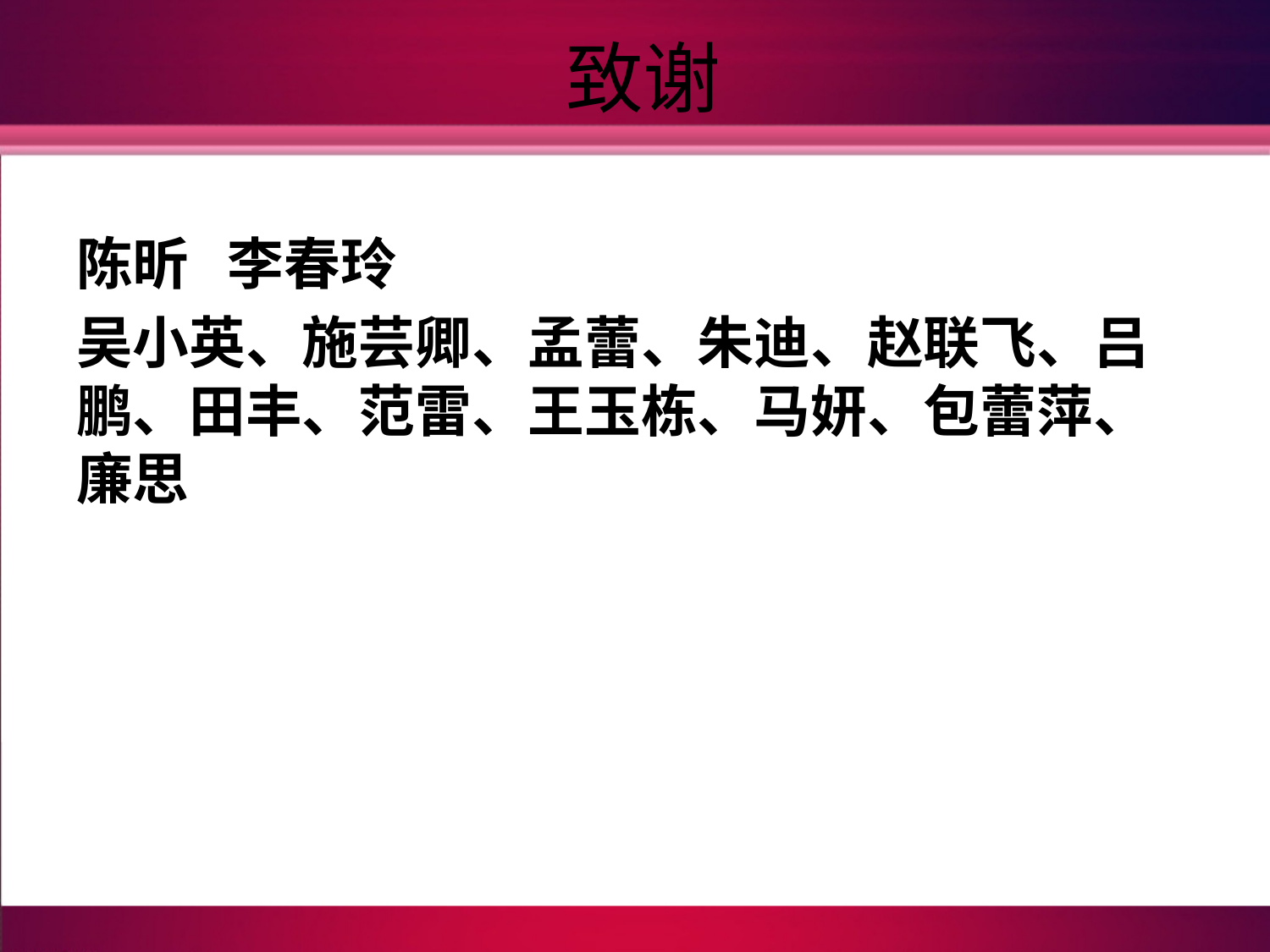

# 致谢
陈昕   李春玲
吴小英、施芸卿、孟蕾、朱迪、赵联飞、吕鹏、田丰、范雷、王玉栋、马妍、包蕾萍、廉思